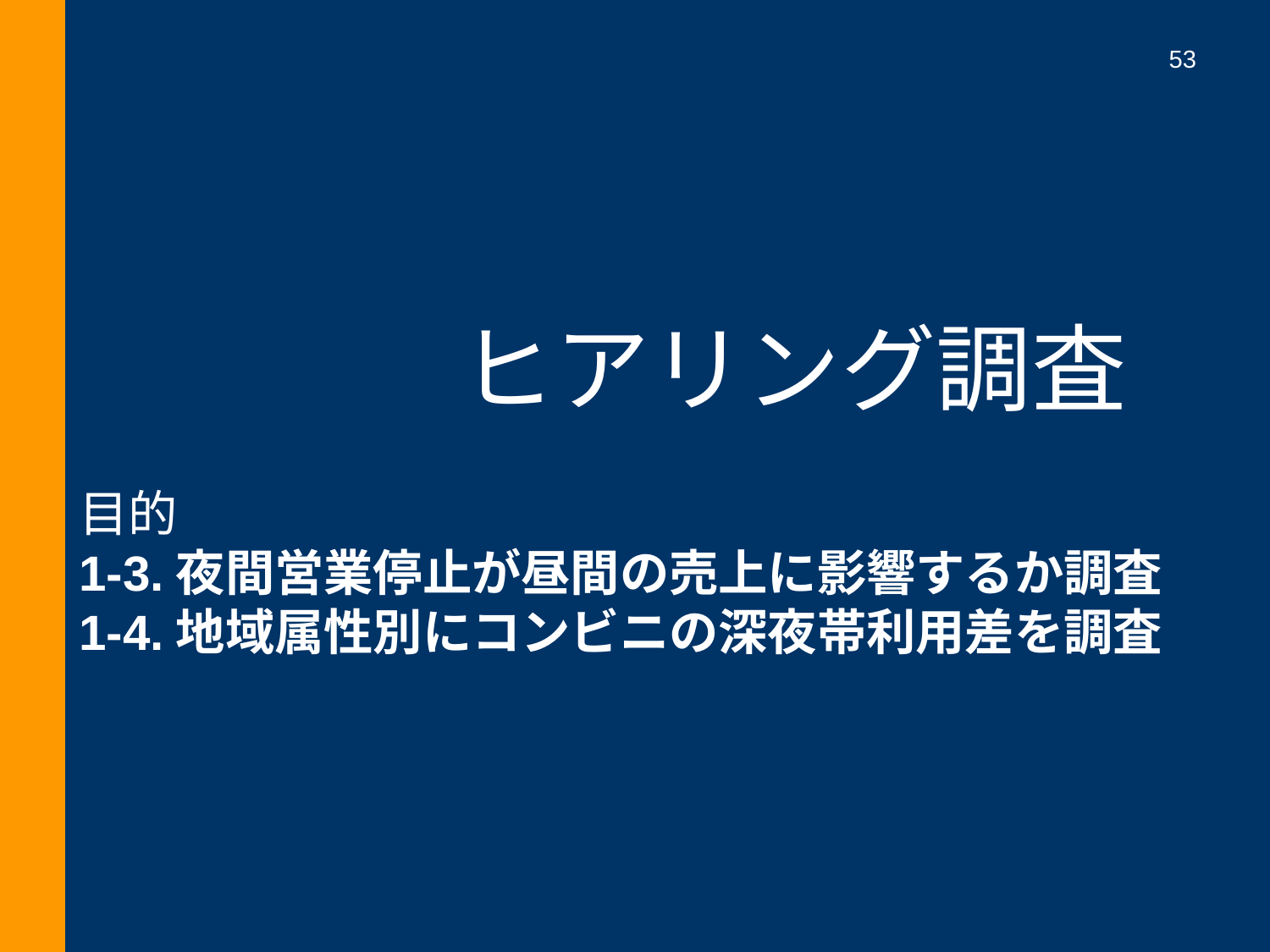

53
# ヒアリング調査 目的 1-3.夜間営業停止が昼間の売上に影響するか調査 1-4.地域属性別にコンビニの深夜帯利用差を調査